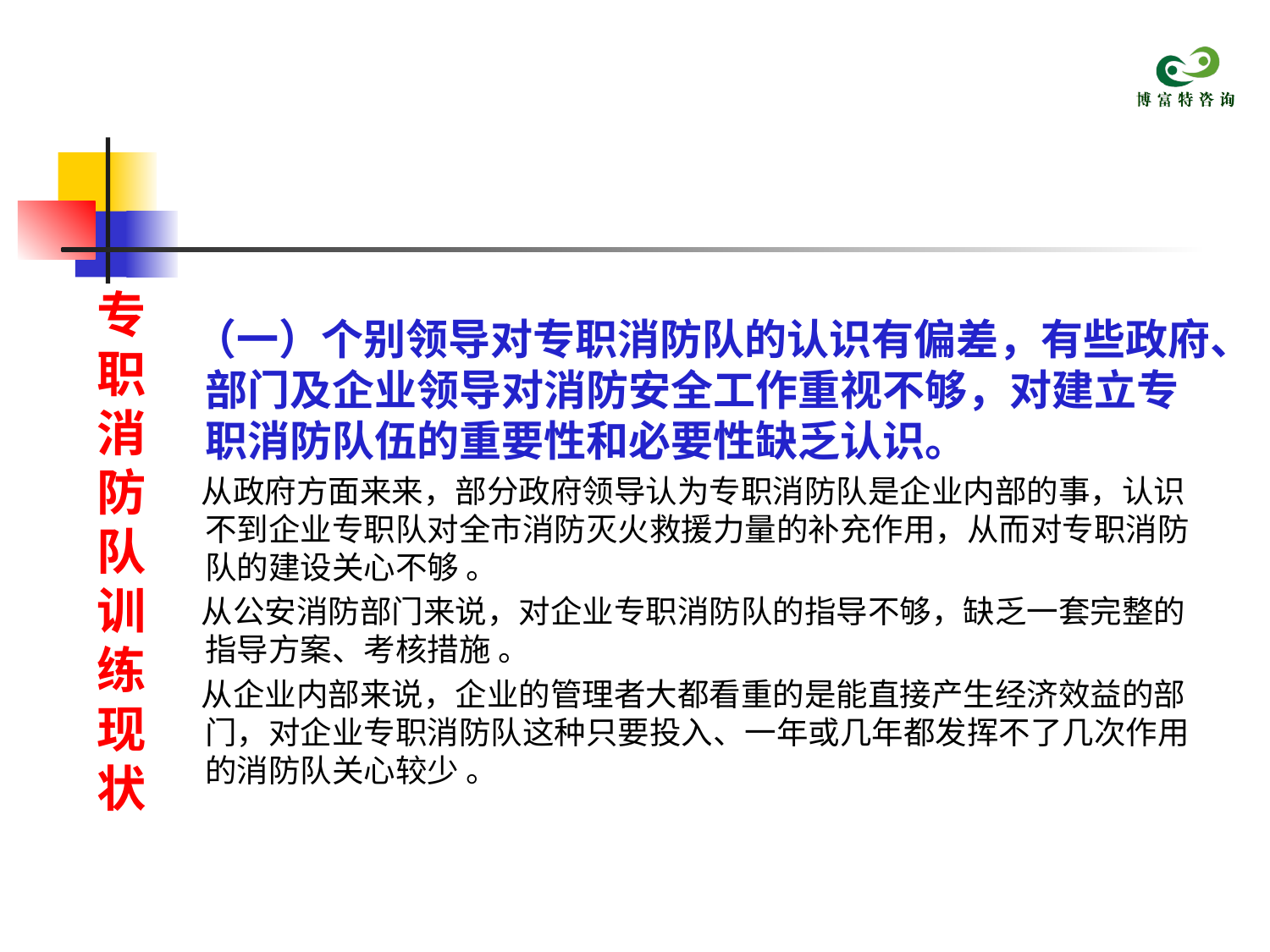

#
专职消防队训练现状
    （一）个别领导对专职消防队的认识有偏差，有些政府、部门及企业领导对消防安全工作重视不够，对建立专职消防队伍的重要性和必要性缺乏认识。
     从政府方面来来，部分政府领导认为专职消防队是企业内部的事，认识不到企业专职队对全市消防灭火救援力量的补充作用，从而对专职消防队的建设关心不够 。
     从公安消防部门来说，对企业专职消防队的指导不够，缺乏一套完整的指导方案、考核措施 。
     从企业内部来说，企业的管理者大都看重的是能直接产生经济效益的部门，对企业专职消防队这种只要投入、一年或几年都发挥不了几次作用的消防队关心较少 。